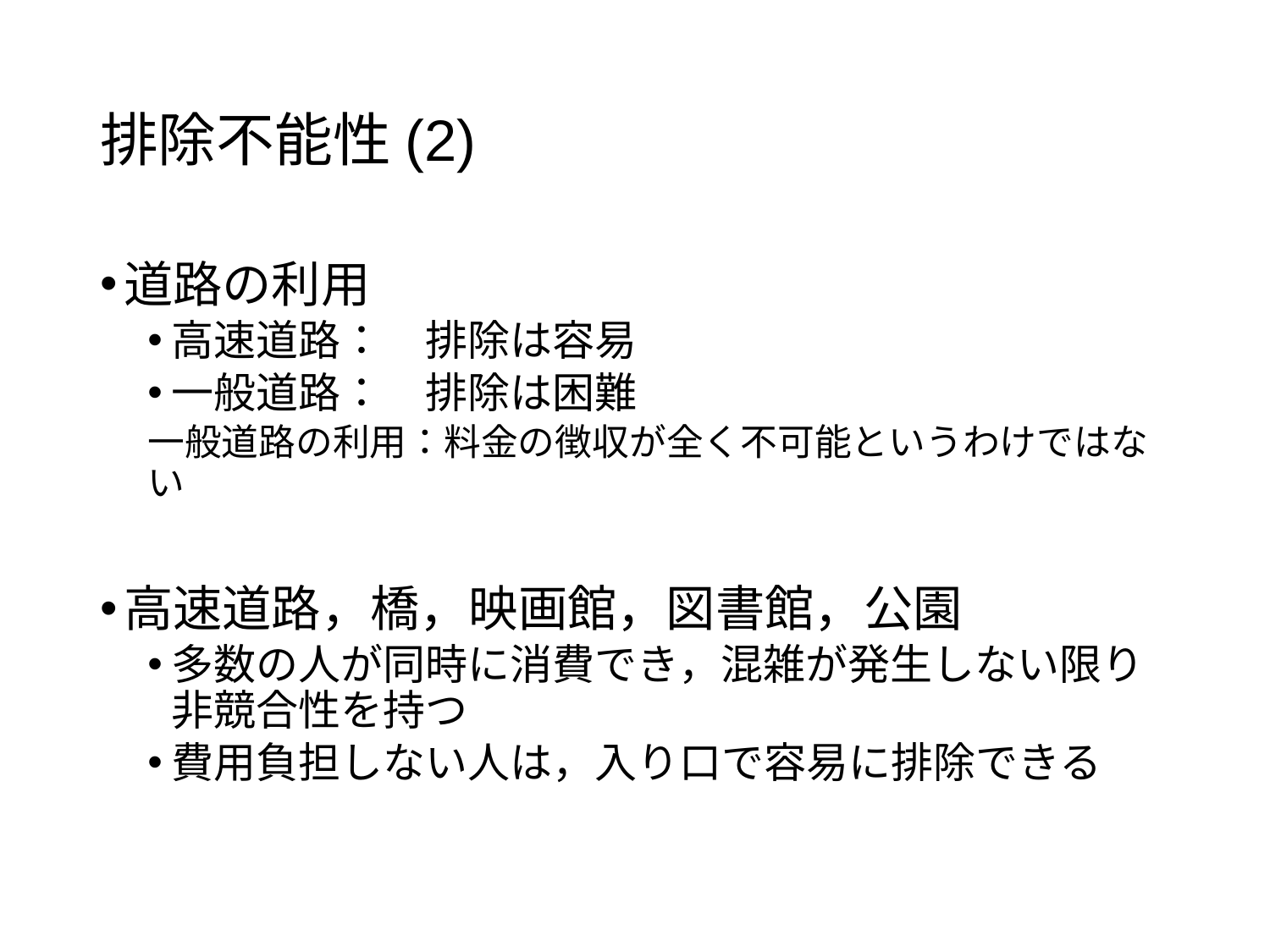

# 排除不能性(2)
道路の利用
高速道路：　排除は容易
一般道路：　排除は困難
一般道路の利用：料金の徴収が全く不可能というわけではない

高速道路，橋，映画館，図書館，公園
多数の人が同時に消費でき，混雑が発生しない限り非競合性を持つ
費用負担しない人は，入り口で容易に排除できる